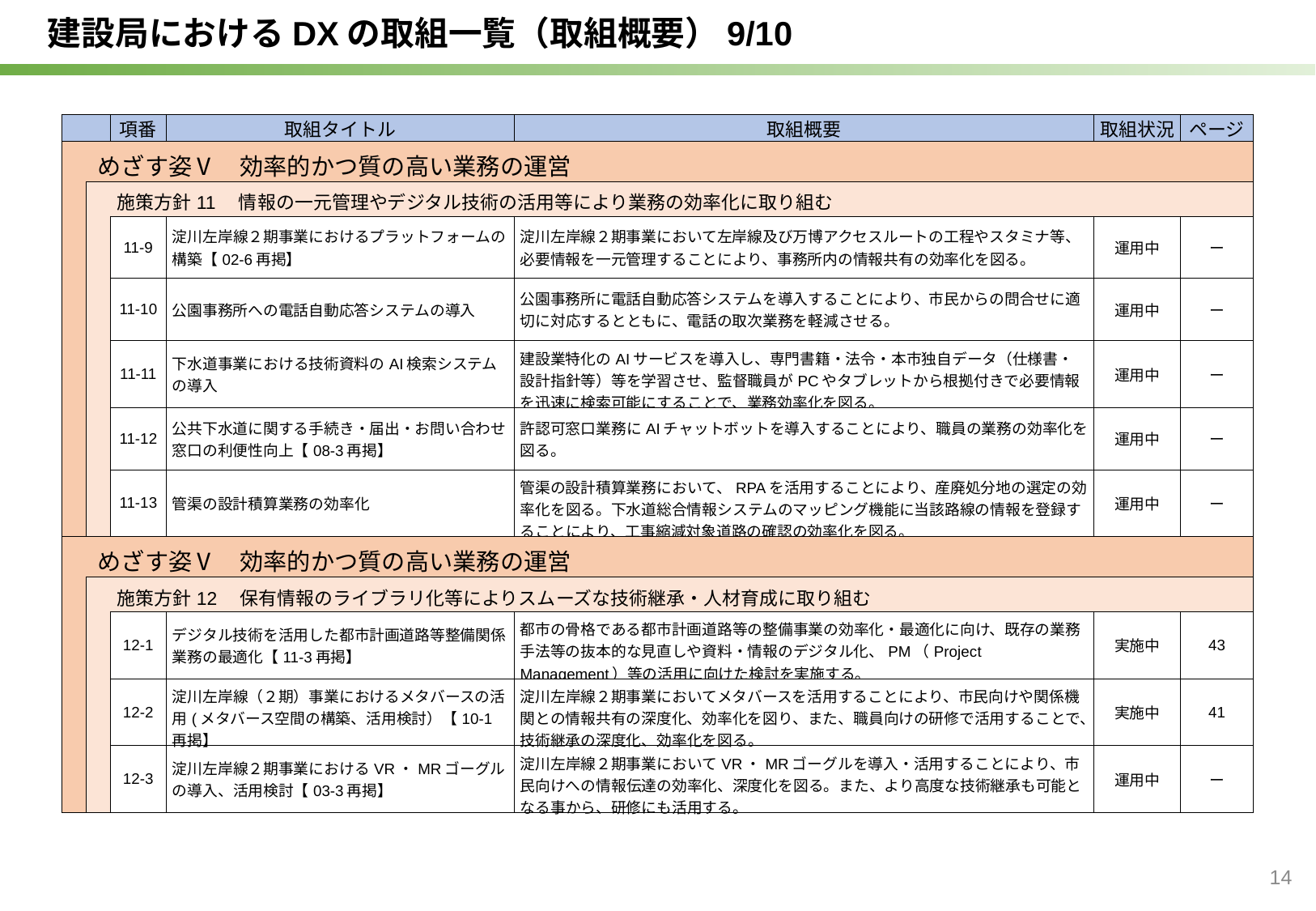

建設局におけるDXの取組一覧（取組概要）9/10
|  |  | 項番 | 取組タイトル | 取組概要 | 取組状況 | ページ |
| --- | --- | --- | --- | --- | --- | --- |
| めざす姿Ⅴ　効率的かつ質の高い業務の運営 |  |  |  |  |  |  |
|  | 施策方針11　情報の一元管理やデジタル技術の活用等により業務の効率化に取り組む |  |  |  |  |  |
|  |  | 11-9 | 淀川左岸線２期事業におけるプラットフォームの構築【02-6再掲】 | 淀川左岸線２期事業において左岸線及び万博アクセスルートの工程やスタミナ等、必要情報を一元管理することにより、事務所内の情報共有の効率化を図る。 | 運用中 | ー |
|  |  | 11-10 | 公園事務所への電話自動応答システムの導入 | 公園事務所に電話自動応答システムを導入することにより、市民からの問合せに適切に対応するとともに、電話の取次業務を軽減させる。 | 運用中 | ー |
|  |  | 11-11 | 下水道事業における技術資料のAI検索システムの導入 | 建設業特化のAIサービスを導入し、専門書籍・法令・本市独自データ（仕様書・設計指針等）等を学習させ、監督職員がPCやタブレットから根拠付きで必要情報を迅速に検索可能にすることで、業務効率化を図る。 | 運用中 | ー |
|  |  | 11-12 | 公共下水道に関する手続き・届出・お問い合わせ窓口の利便性向上【08-3再掲】 | 許認可窓口業務にAIチャットボットを導入することにより、職員の業務の効率化を図る。 | 運用中 | ー |
|  |  | 11-13 | 管渠の設計積算業務の効率化 | 管渠の設計積算業務において、RPAを活用することにより、産廃処分地の選定の効率化を図る。下水道総合情報システムのマッピング機能に当該路線の情報を登録することにより、工事縮減対象道路の確認の効率化を図る。 | 運用中 | ー |
| めざす姿Ⅴ　効率的かつ質の高い業務の運営 |  |  |  |  |  |  |
|  | 施策方針12　保有情報のライブラリ化等によりスムーズな技術継承・人材育成に取り組む |  |  |  |  |  |
|  |  | 12-1 | デジタル技術を活用した都市計画道路等整備関係業務の最適化【11-3再掲】 | 都市の骨格である都市計画道路等の整備事業の効率化・最適化に向け、既存の業務手法等の抜本的な見直しや資料・情報のデジタル化、PM（Project Management）等の活用に向けた検討を実施する。 | 実施中 | 43 |
|  |  | 12-2 | 淀川左岸線（２期）事業におけるメタバースの活用​(メタバース空間の構築、活用検討）【10-1再掲】 | 淀川左岸線２期事業においてメタバースを活用することにより、市民向けや関係機関との情報共有の深度化、効率化を図り、また、職員向けの研修で活用することで、技術継承の深度化、効率化を図る。 | 実施中 | 41 |
|  |  | 12-3 | 淀川左岸線２期事業におけるVR・MRゴーグルの導入、活用検討【03-3再掲】 | 淀川左岸線２期事業においてVR・MRゴーグルを導入・活用することにより、市民向けへの情報伝達の効率化、深度化を図る。また、より高度な技術継承も可能となる事から、研修にも活用する。 | 運用中 | ー |
14